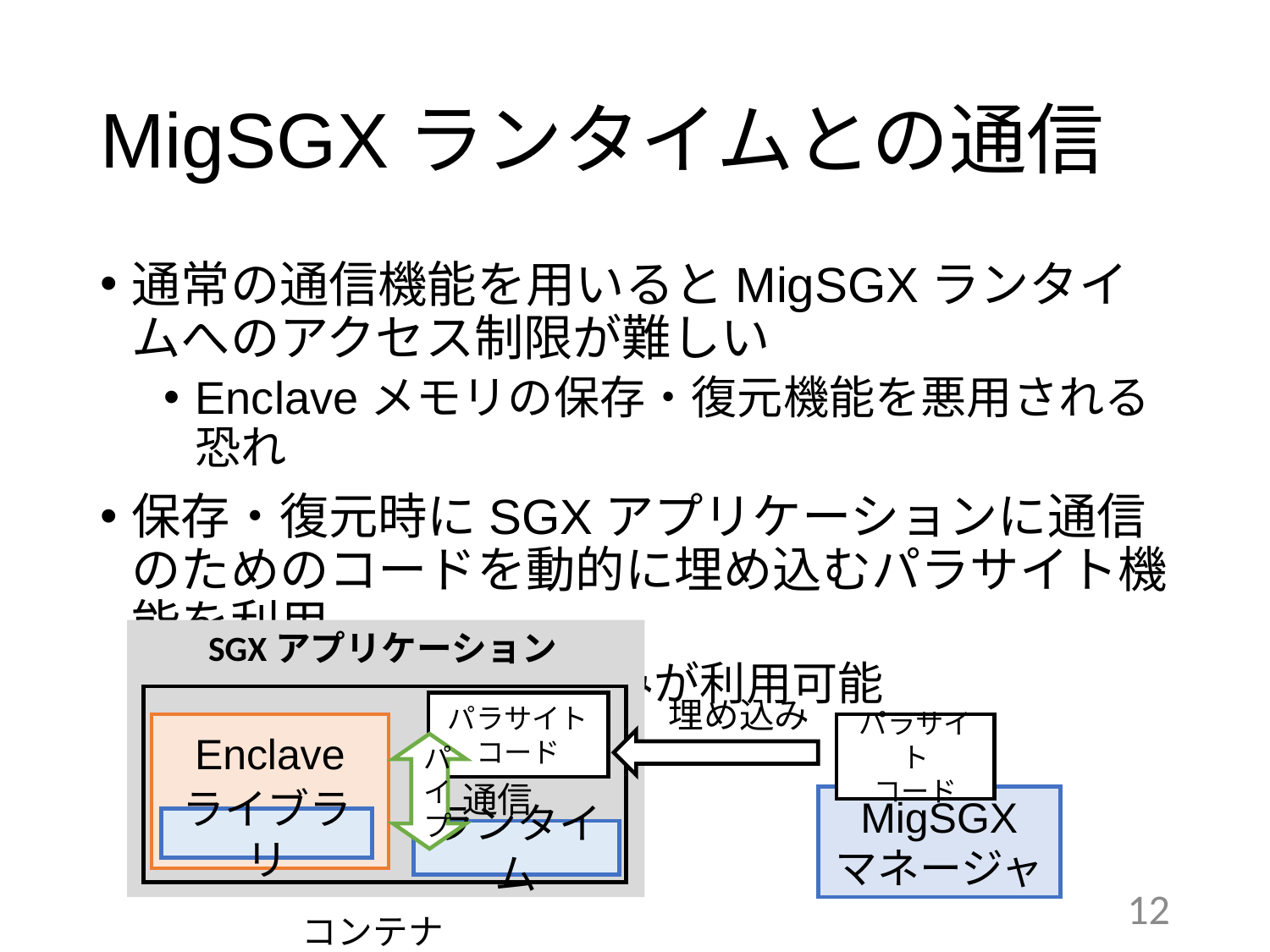

# MigSGXランタイムとの通信
通常の通信機能を用いるとMigSGXランタイムへのアクセス制限が難しい
Enclaveメモリの保存・復元機能を悪用される恐れ
保存・復元時にSGXアプリケーションに通信のためのコードを動的に埋め込むパラサイト機能を利用
この機能は管理者のみが利用可能

SGXアプリケーション

埋め込み
パラサイト
コード
パラサイト
コード
Enclave

パイプ
通信
MigSGX
マネージャ
ライブラリ
ランタイム
12
コンテナ